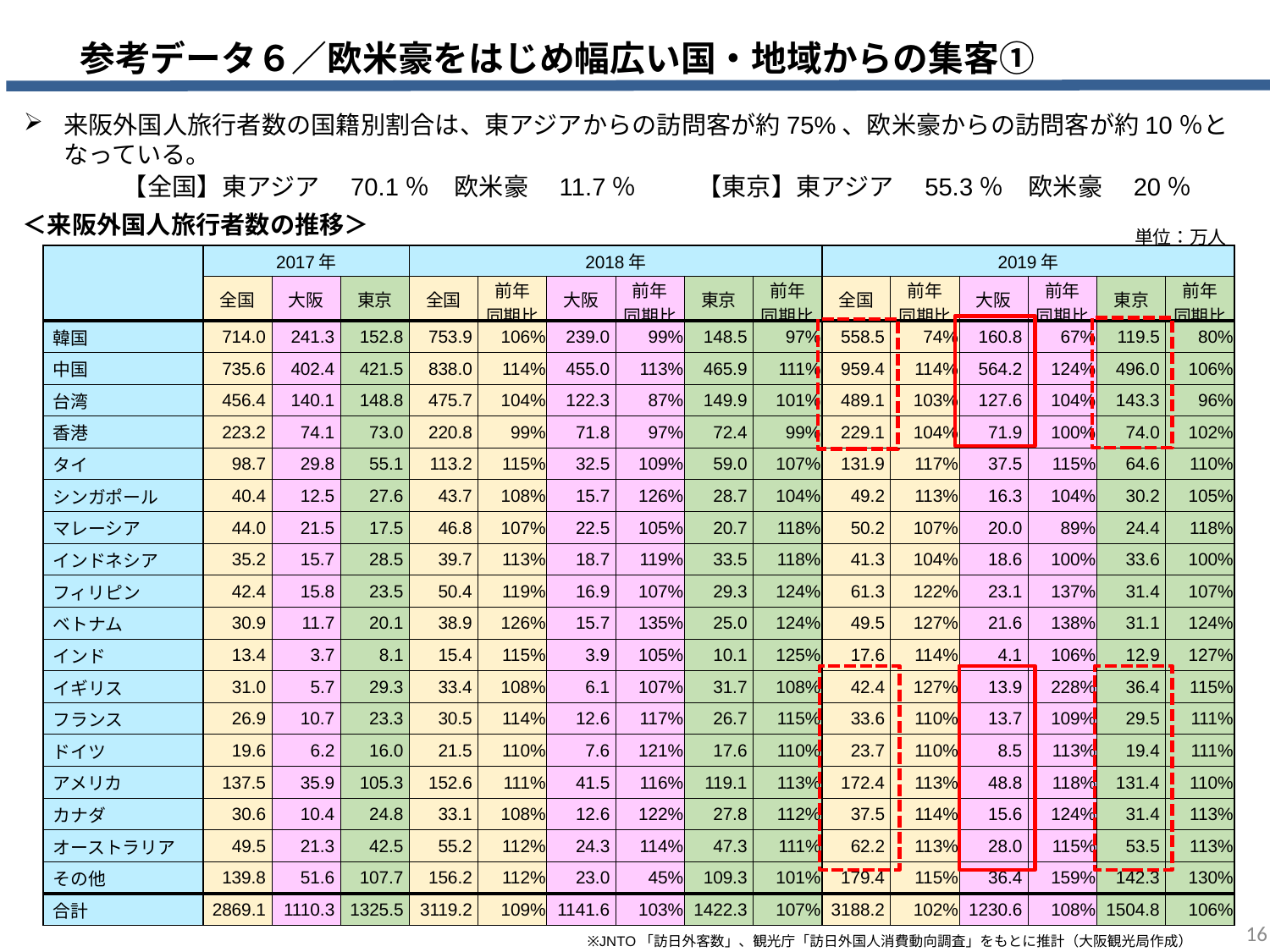

参考データ６／欧米豪をはじめ幅広い国・地域からの集客①
来阪外国人旅行者数の国籍別割合は、東アジアからの訪問客が約75%、欧米豪からの訪問客が約10％となっている。
　　　　【全国】東アジア　70.1％　欧米豪　11.7％  　　【東京】東アジア　55.3％　欧米豪　20％

＜来阪外国人旅行者数の推移＞
単位：万人
|  | 2017年 |  |  | 2018年 |  |  |  |  |  | 2019年 |  |  |  |  |  |
| --- | --- | --- | --- | --- | --- | --- | --- | --- | --- | --- | --- | --- | --- | --- | --- |
|  | 全国 | 大阪 | 東京 | 全国 | 前年 同期比 | 大阪 | 前年 同期比 | 東京 | 前年 同期比 | 全国 | 前年 同期比 | 大阪 | 前年 同期比 | 東京 | 前年 同期比 |
| 韓国 | 714.0 | 241.3 | 152.8 | 753.9 | 106% | 239.0 | 99% | 148.5 | 97% | 558.5 | 74% | 160.8 | 67% | 119.5 | 80% |
| 中国 | 735.6 | 402.4 | 421.5 | 838.0 | 114% | 455.0 | 113% | 465.9 | 111% | 959.4 | 114% | 564.2 | 124% | 496.0 | 106% |
| 台湾 | 456.4 | 140.1 | 148.8 | 475.7 | 104% | 122.3 | 87% | 149.9 | 101% | 489.1 | 103% | 127.6 | 104% | 143.3 | 96% |
| 香港 | 223.2 | 74.1 | 73.0 | 220.8 | 99% | 71.8 | 97% | 72.4 | 99% | 229.1 | 104% | 71.9 | 100% | 74.0 | 102% |
| タイ | 98.7 | 29.8 | 55.1 | 113.2 | 115% | 32.5 | 109% | 59.0 | 107% | 131.9 | 117% | 37.5 | 115% | 64.6 | 110% |
| シンガポール | 40.4 | 12.5 | 27.6 | 43.7 | 108% | 15.7 | 126% | 28.7 | 104% | 49.2 | 113% | 16.3 | 104% | 30.2 | 105% |
| マレーシア | 44.0 | 21.5 | 17.5 | 46.8 | 107% | 22.5 | 105% | 20.7 | 118% | 50.2 | 107% | 20.0 | 89% | 24.4 | 118% |
| インドネシア | 35.2 | 15.7 | 28.5 | 39.7 | 113% | 18.7 | 119% | 33.5 | 118% | 41.3 | 104% | 18.6 | 100% | 33.6 | 100% |
| フィリピン | 42.4 | 15.8 | 23.5 | 50.4 | 119% | 16.9 | 107% | 29.3 | 124% | 61.3 | 122% | 23.1 | 137% | 31.4 | 107% |
| ベトナム | 30.9 | 11.7 | 20.1 | 38.9 | 126% | 15.7 | 135% | 25.0 | 124% | 49.5 | 127% | 21.6 | 138% | 31.1 | 124% |
| インド | 13.4 | 3.7 | 8.1 | 15.4 | 115% | 3.9 | 105% | 10.1 | 125% | 17.6 | 114% | 4.1 | 106% | 12.9 | 127% |
| イギリス | 31.0 | 5.7 | 29.3 | 33.4 | 108% | 6.1 | 107% | 31.7 | 108% | 42.4 | 127% | 13.9 | 228% | 36.4 | 115% |
| フランス | 26.9 | 10.7 | 23.3 | 30.5 | 114% | 12.6 | 117% | 26.7 | 115% | 33.6 | 110% | 13.7 | 109% | 29.5 | 111% |
| ドイツ | 19.6 | 6.2 | 16.0 | 21.5 | 110% | 7.6 | 121% | 17.6 | 110% | 23.7 | 110% | 8.5 | 113% | 19.4 | 111% |
| アメリカ | 137.5 | 35.9 | 105.3 | 152.6 | 111% | 41.5 | 116% | 119.1 | 113% | 172.4 | 113% | 48.8 | 118% | 131.4 | 110% |
| カナダ | 30.6 | 10.4 | 24.8 | 33.1 | 108% | 12.6 | 122% | 27.8 | 112% | 37.5 | 114% | 15.6 | 124% | 31.4 | 113% |
| オーストラリア | 49.5 | 21.3 | 42.5 | 55.2 | 112% | 24.3 | 114% | 47.3 | 111% | 62.2 | 113% | 28.0 | 115% | 53.5 | 113% |
| その他 | 139.8 | 51.6 | 107.7 | 156.2 | 112% | 23.0 | 45% | 109.3 | 101% | 179.4 | 115% | 36.4 | 159% | 142.3 | 130% |
| 合計 | 2869.1 | 1110.3 | 1325.5 | 3119.2 | 109% | 1141.6 | 103% | 1422.3 | 107% | 3188.2 | 102% | 1230.6 | 108% | 1504.8 | 106% |

16
※JNTO「訪日外客数」、観光庁「訪日外国人消費動向調査」をもとに推計（大阪観光局作成）